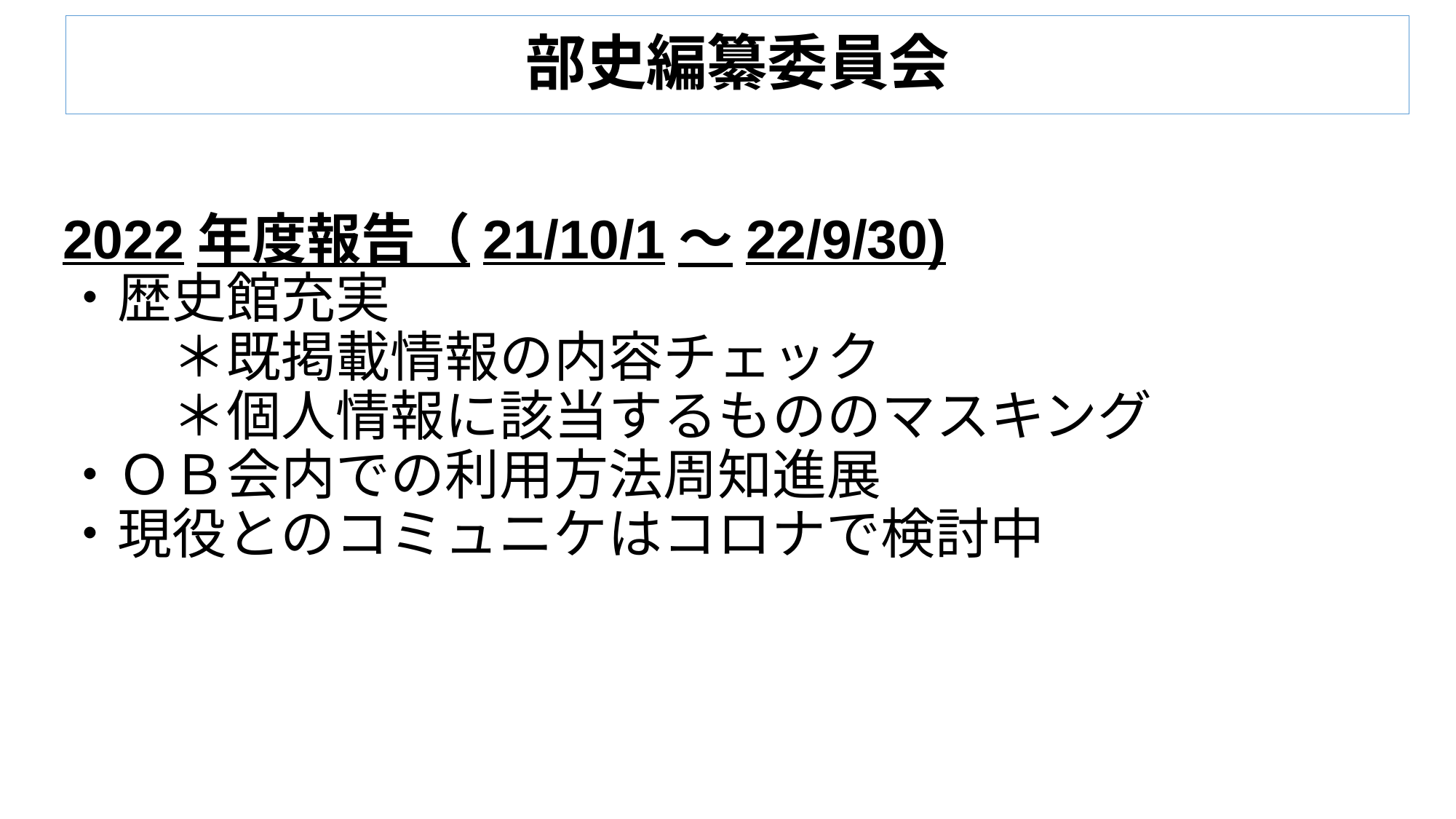

# 部史編纂委員会
2022年度報告（21/10/1～22/9/30)
・歴史館充実
　　＊既掲載情報の内容チェック
　　＊個人情報に該当するもののマスキング
・ＯＢ会内での利用方法周知進展
・現役とのコミュニケはコロナで検討中